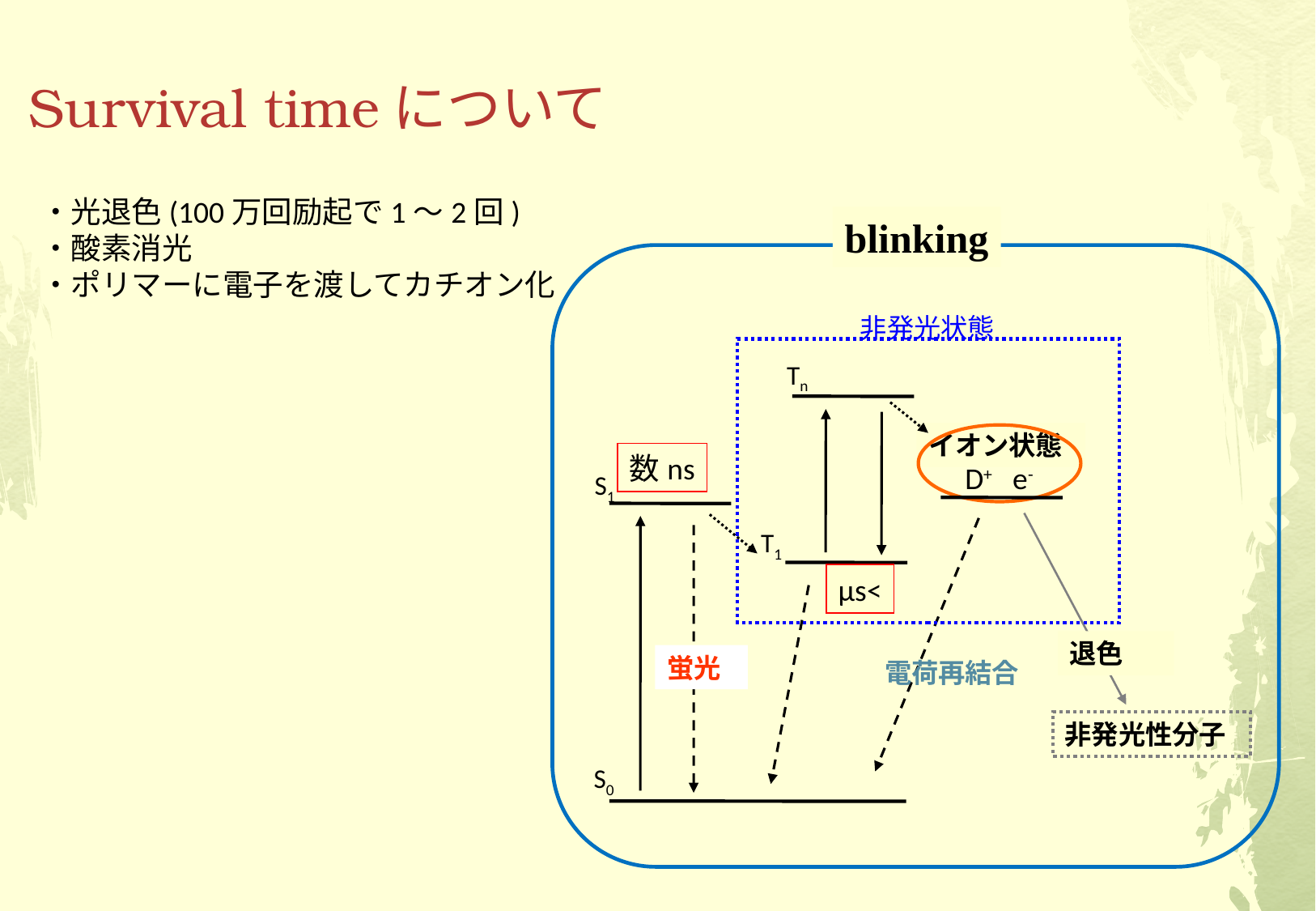

Survival timeについて
・光退色(100万回励起で1～2回)
・酸素消光
・ポリマーに電子を渡してカチオン化

blinking

非発光状態

Tn

イオン状態

数ns
D+   e-
S1

T1

μs<

退色
蛍光
電荷再結合
非発光性分子
S0